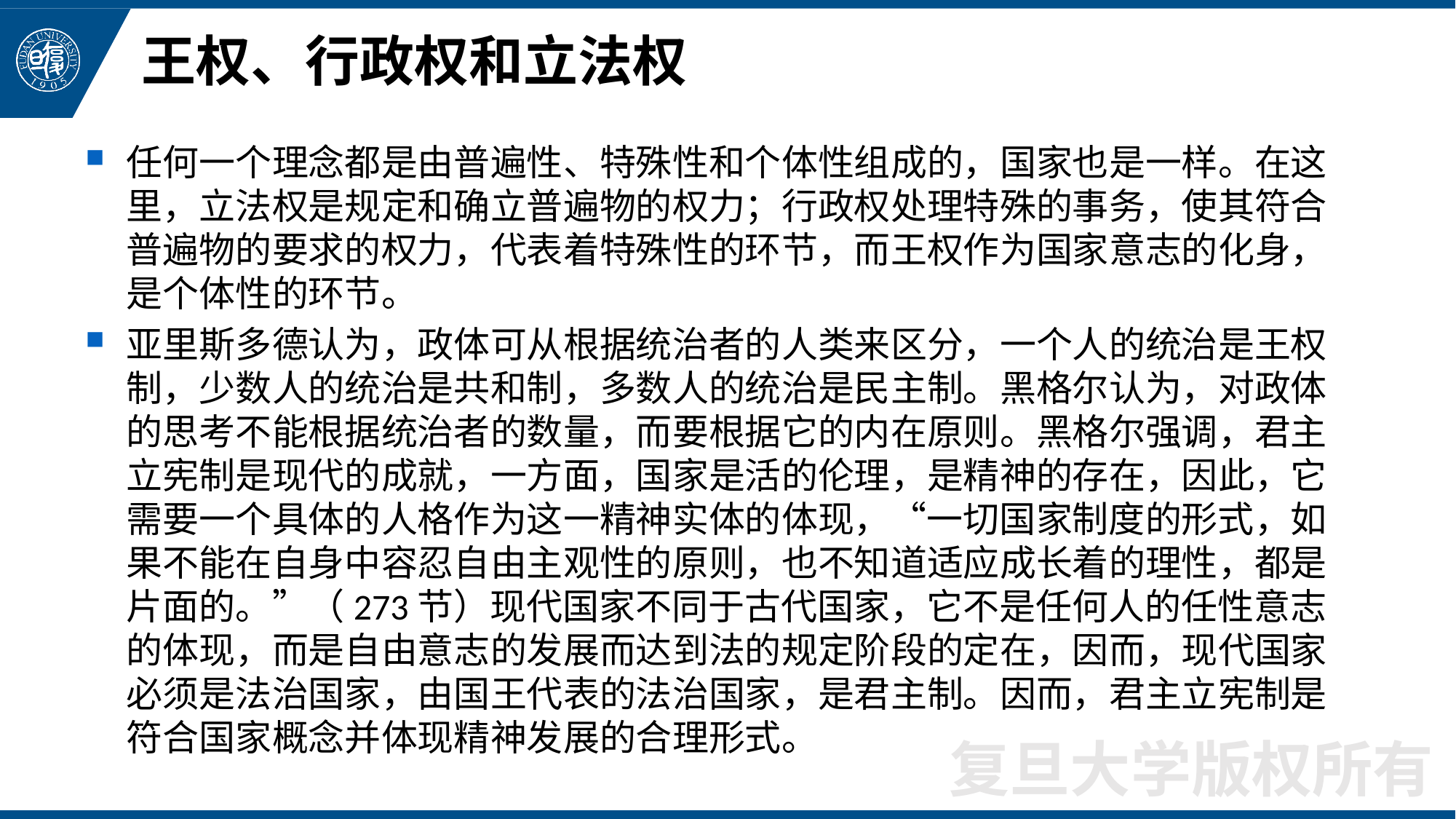

# 王权、行政权和立法权
任何一个理念都是由普遍性、特殊性和个体性组成的，国家也是一样。在这里，立法权是规定和确立普遍物的权力；行政权处理特殊的事务，使其符合普遍物的要求的权力，代表着特殊性的环节，而王权作为国家意志的化身，是个体性的环节。
亚里斯多德认为，政体可从根据统治者的人类来区分，一个人的统治是王权制，少数人的统治是共和制，多数人的统治是民主制。黑格尔认为，对政体的思考不能根据统治者的数量，而要根据它的内在原则。黑格尔强调，君主立宪制是现代的成就，一方面，国家是活的伦理，是精神的存在，因此，它需要一个具体的人格作为这一精神实体的体现，“一切国家制度的形式，如果不能在自身中容忍自由主观性的原则，也不知道适应成长着的理性，都是片面的。”（273节）现代国家不同于古代国家，它不是任何人的任性意志的体现，而是自由意志的发展而达到法的规定阶段的定在，因而，现代国家必须是法治国家，由国王代表的法治国家，是君主制。因而，君主立宪制是符合国家概念并体现精神发展的合理形式。